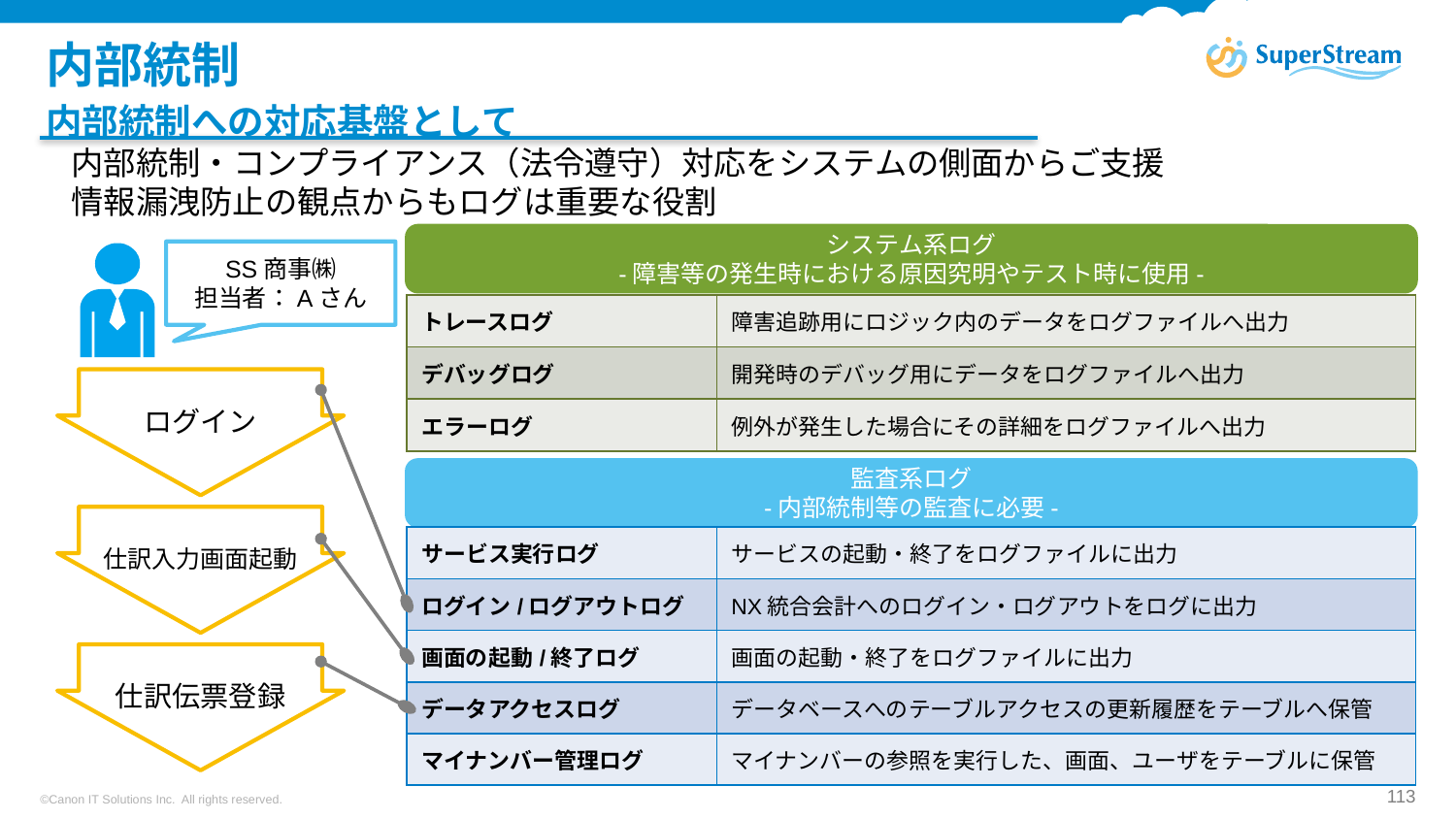

# 内部統制
内部統制への対応基盤として

内部統制・コンプライアンス（法令遵守）対応をシステムの側面からご支援
情報漏洩防止の観点からもログは重要な役割
システム系ログ
-障害等の発生時における原因究明やテスト時に使用-
SS商事㈱
担当者：Aさん

| トレースログ | 障害追跡用にロジック内のデータをログファイルへ出力 |
| --- | --- |
| デバッグログ | 開発時のデバッグ用にデータをログファイルへ出力 |
| エラーログ | 例外が発生した場合にその詳細をログファイルへ出力 |
ログイン
監査系ログ
-内部統制等の監査に必要-
仕訳入力画面起動
| サービス実行ログ | サービスの起動・終了をログファイルに出力 |
| --- | --- |
| ログイン/ログアウトログ | NX統合会計へのログイン・ログアウトをログに出力 |
| 画面の起動/終了ログ | 画面の起動・終了をログファイルに出力 |
| データアクセスログ | データベースへのテーブルアクセスの更新履歴をテーブルへ保管 |
| マイナンバー管理ログ | マイナンバーの参照を実行した、画面、ユーザをテーブルに保管 |
仕訳伝票登録
©Canon IT Solutions Inc.  All rights reserved.
113